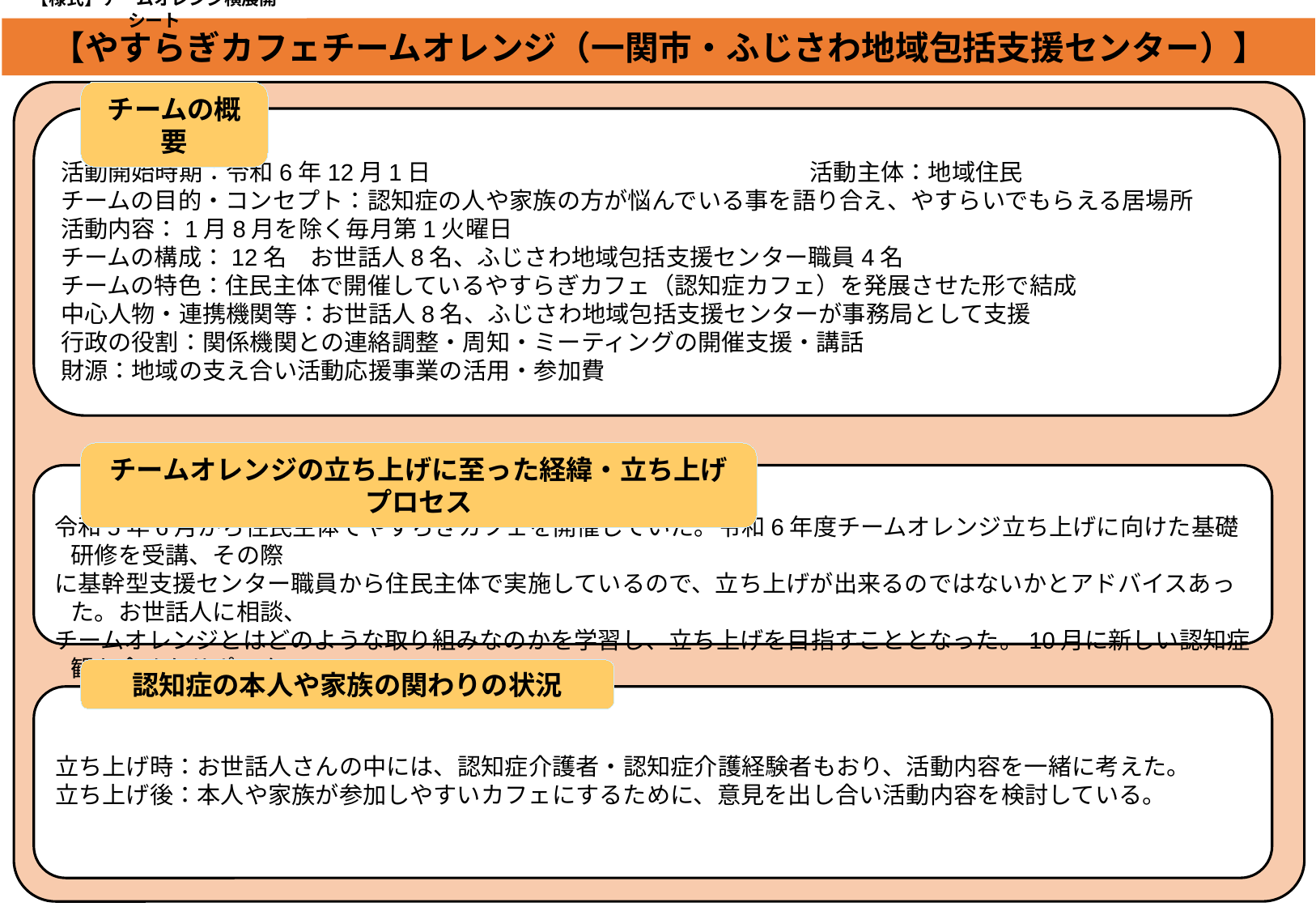

【様式】チームオレンジ横展開シート
【やすらぎカフェチームオレンジ（一関市・ふじさわ地域包括支援センター）】

チームの概要

活動開始時期：令和6年12月1日　　　　　　　　　　　　　　　　活動主体：地域住民
チームの目的・コンセプト：認知症の人や家族の方が悩んでいる事を語り合え、やすらいでもらえる居場所
活動内容：1月8月を除く毎月第1火曜日
チームの構成：12名　お世話人8名、ふじさわ地域包括支援センター職員4名
チームの特色：住民主体で開催しているやすらぎカフェ（認知症カフェ）を発展させた形で結成
中心人物・連携機関等：お世話人8名、ふじさわ地域包括支援センターが事務局として支援
行政の役割：関係機関との連絡調整・周知・ミーティングの開催支援・講話
財源：地域の支え合い活動応援事業の活用・参加費
チームオレンジの立ち上げに至った経緯・立ち上げプロセス

令和5年6月から住民主体でやすらぎカフェを開催していた。令和6年度チームオレンジ立ち上げに向けた基礎研修を受講、その際
に基幹型支援センター職員から住民主体で実施しているので、立ち上げが出来るのではないかとアドバイスあった。お世話人に相談、
チームオレンジとはどのような取り組みなのかを学習し、立ち上げを目指すこととなった。10月に新しい認知症観も含めたサポータ
ー養成講座、11月ステップアップ講座受講し、令和6年12月1日チームオレンジ結成となった。
認知症の本人や家族の関わりの状況

立ち上げ時：お世話人さんの中には、認知症介護者・認知症介護経験者もおり、活動内容を一緒に考えた。
立ち上げ後：本人や家族が参加しやすいカフェにするために、意見を出し合い活動内容を検討している。